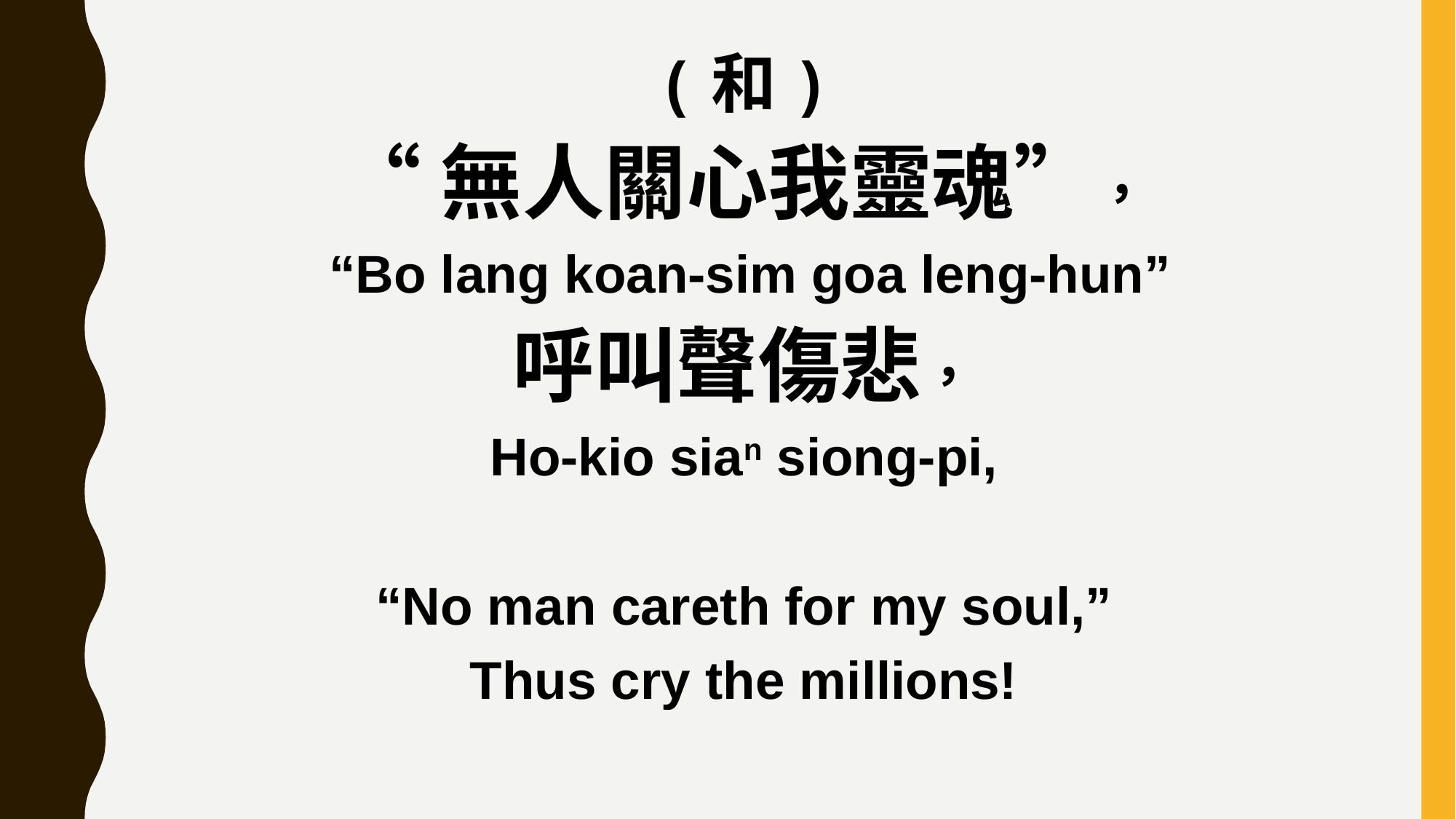

(和)
“無人關心我靈魂”，
 “Bo lang koan-sim goa leng-hun”
呼叫聲傷悲，
Ho-kio sian siong-pi,

“No man careth for my soul,”
Thus cry the millions!